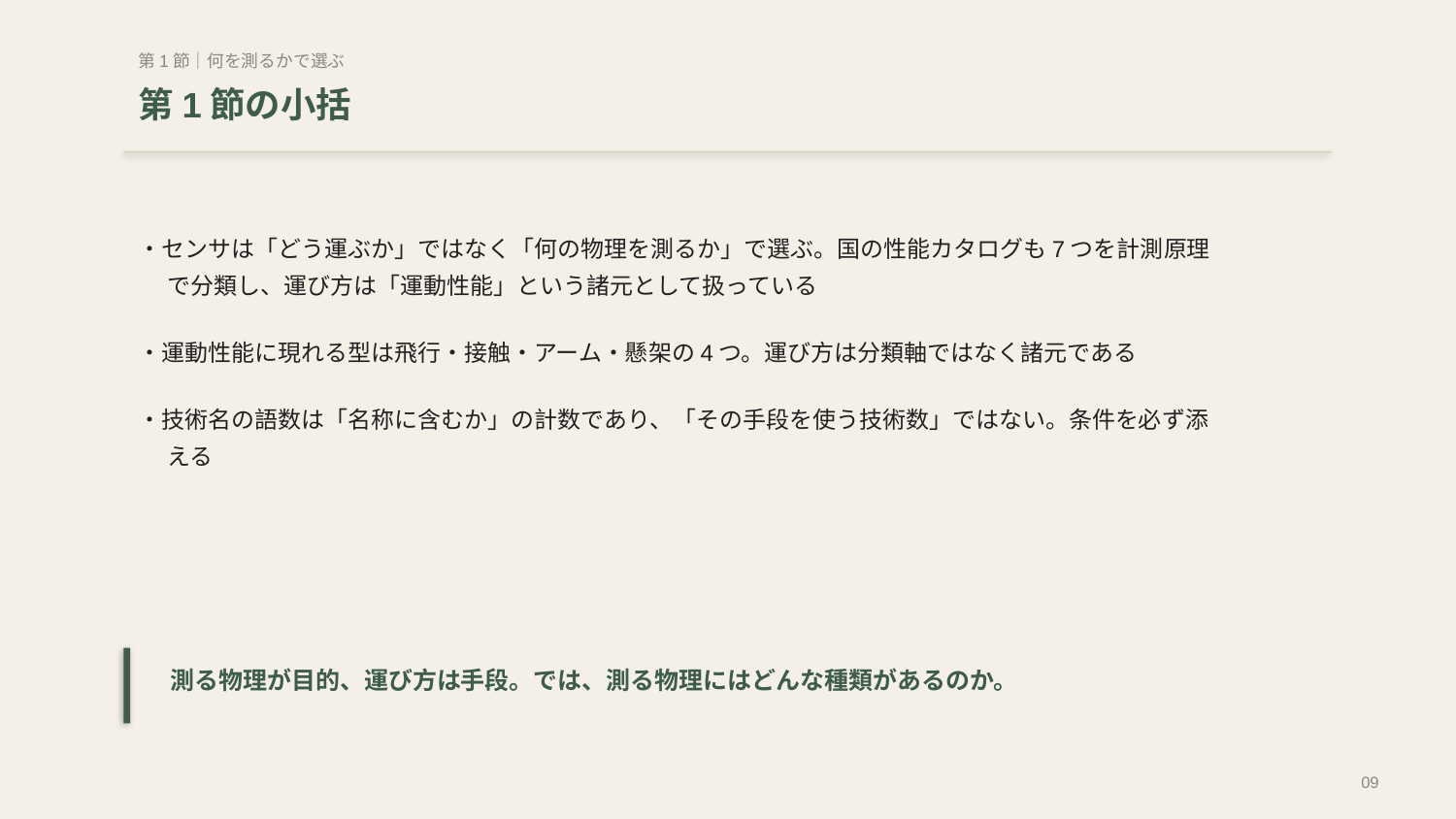

第1節｜何を測るかで選ぶ
第1節の小括

・センサは「どう運ぶか」ではなく「何の物理を測るか」で選ぶ。国の性能カタログも7つを計測原理で分類し、運び方は「運動性能」という諸元として扱っている
・運動性能に現れる型は飛行・接触・アーム・懸架の4つ。運び方は分類軸ではなく諸元である
・技術名の語数は「名称に含むか」の計数であり、「その手段を使う技術数」ではない。条件を必ず添える

測る物理が目的、運び方は手段。では、測る物理にはどんな種類があるのか。
09